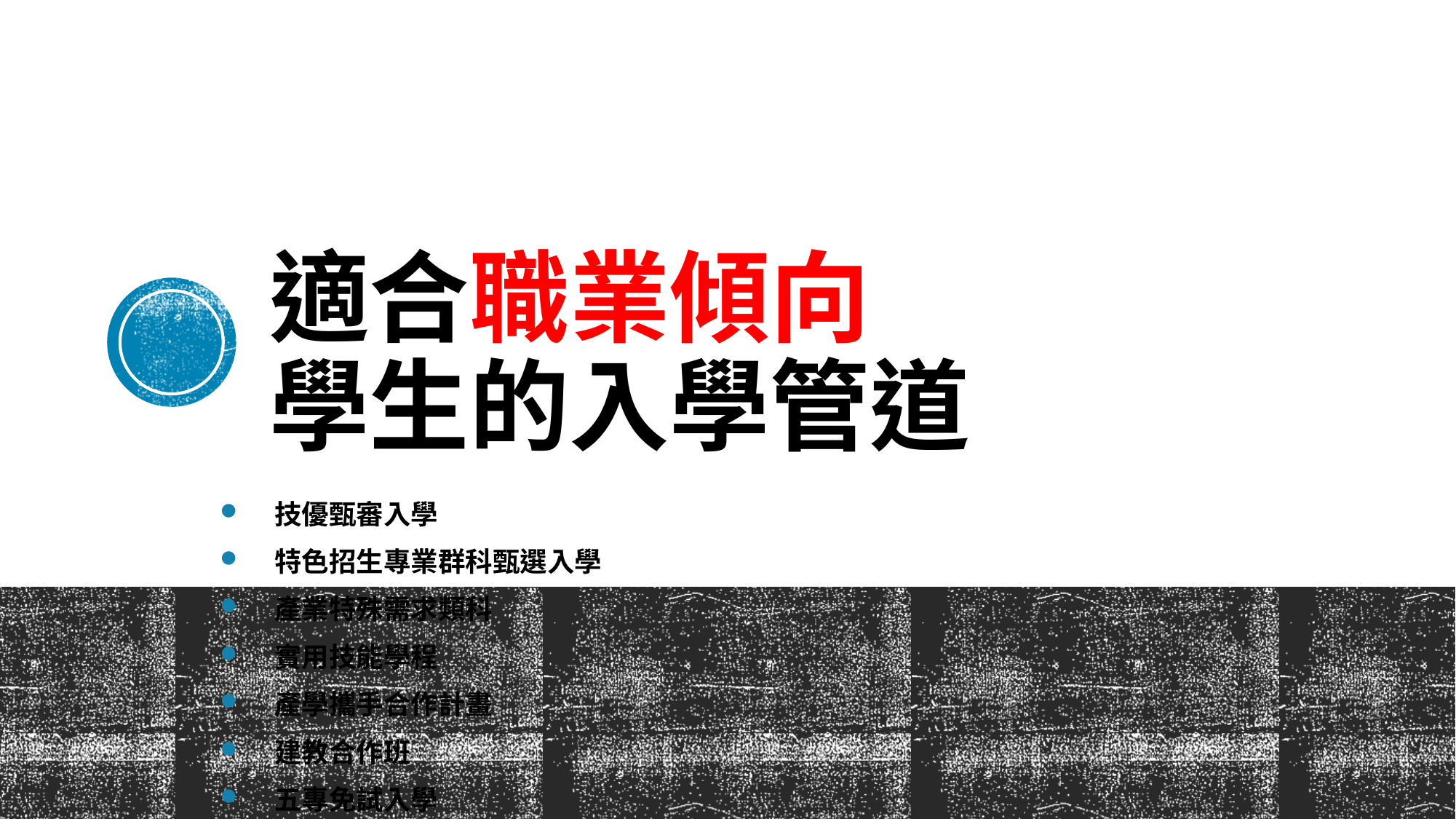

# 適合職業傾向 學生的入學管道
技優甄審入學
特色招生專業群科甄選入學
產業特殊需求類科
實用技能學程
產學攜手合作計畫
建教合作班
五專免試入學